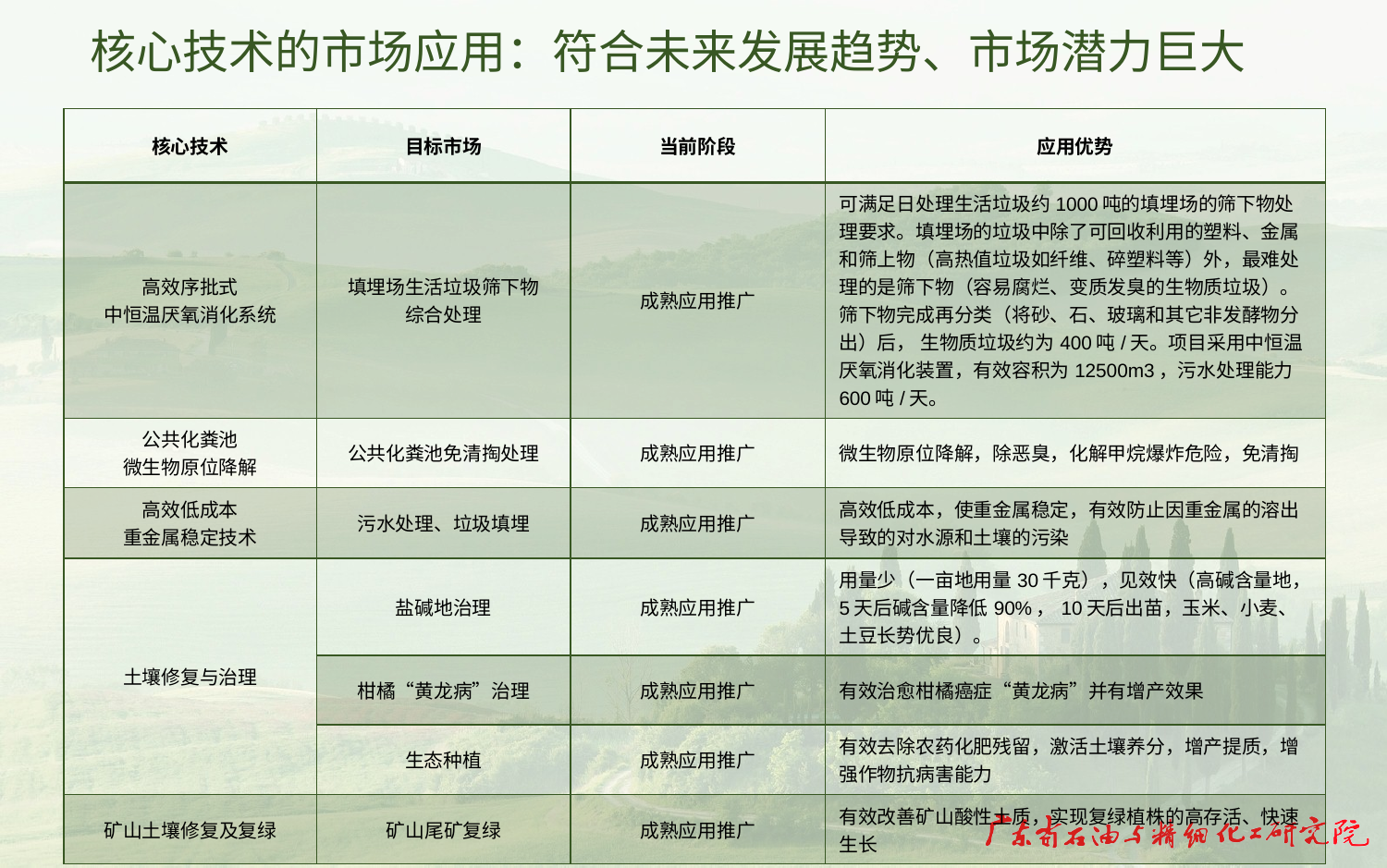

# 核心技术的市场应用：符合未来发展趋势、市场潜力巨大
| 核心技术 | 目标市场 | 当前阶段 | 应用优势 |
| --- | --- | --- | --- |
| 高效序批式 中恒温厌氧消化系统 | 填埋场生活垃圾筛下物 综合处理 | 成熟应用推广 | 可满足日处理生活垃圾约1000吨的填埋场的筛下物处理要求。填埋场的垃圾中除了可回收利用的塑料、金属和筛上物（高热值垃圾如纤维、碎塑料等）外，最难处理的是筛下物（容易腐烂、变质发臭的生物质垃圾）。筛下物完成再分类（将砂、石、玻璃和其它非发酵物分出）后， 生物质垃圾约为400吨/天。项目采用中恒温厌氧消化装置，有效容积为12500m3，污水处理能力600吨/天。 |
| 公共化粪池 微生物原位降解 | 公共化粪池免清掏处理 | 成熟应用推广 | 微生物原位降解，除恶臭，化解甲烷爆炸危险，免清掏 |
| 高效低成本 重金属稳定技术 | 污水处理、垃圾填埋 | 成熟应用推广 | 高效低成本，使重金属稳定，有效防止因重金属的溶出导致的对水源和土壤的污染 |
| 土壤修复与治理 | 盐碱地治理 | 成熟应用推广 | 用量少（一亩地用量30千克），见效快（高碱含量地，5天后碱含量降低90%，10天后出苗，玉米、小麦、土豆长势优良）。 |
|  | 柑橘“黄龙病”治理 | 成熟应用推广 | 有效治愈柑橘癌症“黄龙病”并有增产效果 |
|  | 生态种植 | 成熟应用推广 | 有效去除农药化肥残留，激活土壤养分，增产提质，增强作物抗病害能力 |
| 矿山土壤修复及复绿 | 矿山尾矿复绿 | 成熟应用推广 | 有效改善矿山酸性土质，实现复绿植株的高存活、快速生长 |